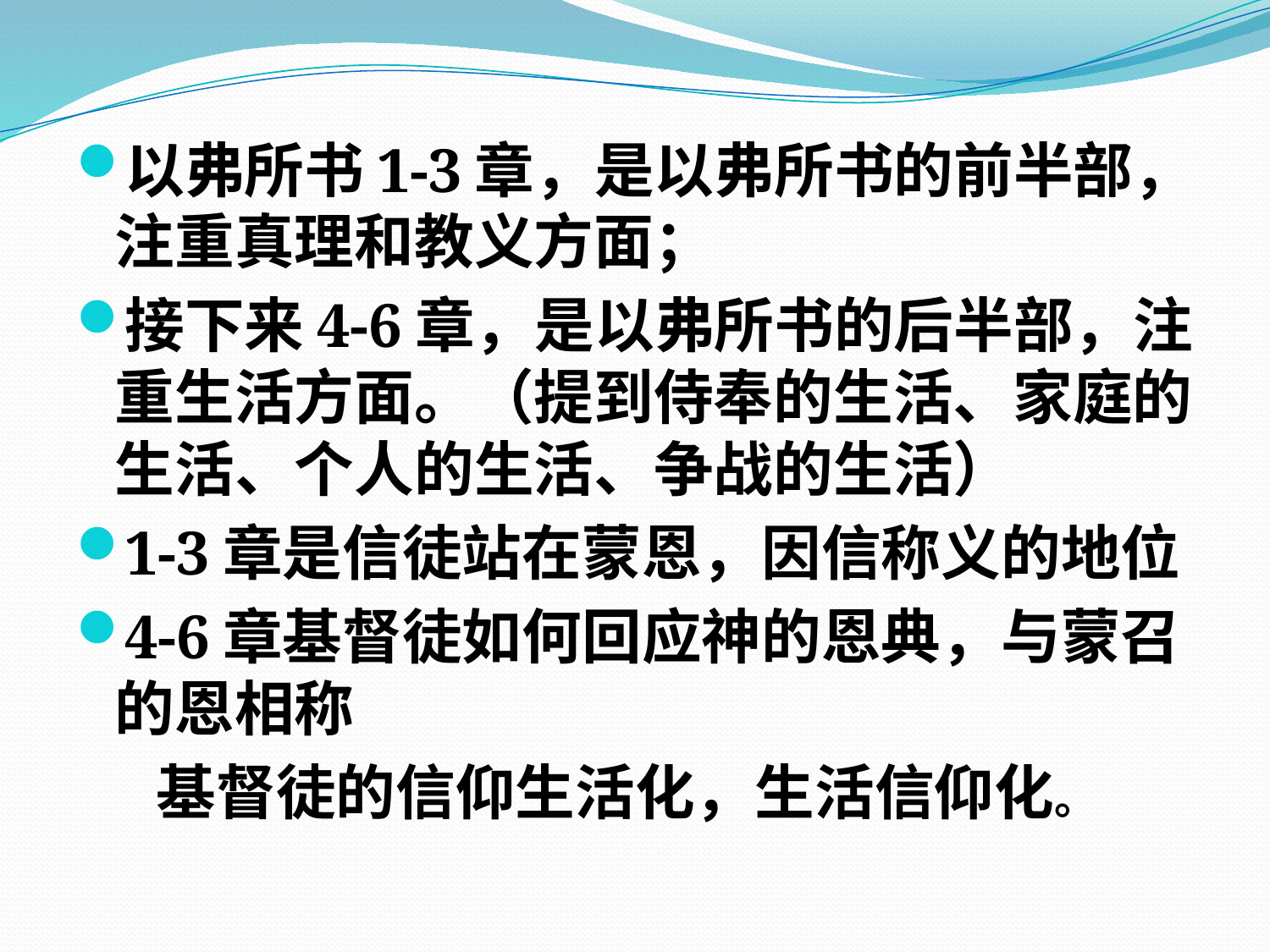

以弗所书1-3章，是以弗所书的前半部，注重真理和教义方面；
接下来4-6章，是以弗所书的后半部，注重生活方面。（提到侍奉的生活、家庭的生活、个人的生活、争战的生活）
1-3章是信徒站在蒙恩，因信称义的地位
4-6章基督徒如何回应神的恩典，与蒙召的恩相称
     基督徒的信仰生活化，生活信仰化。